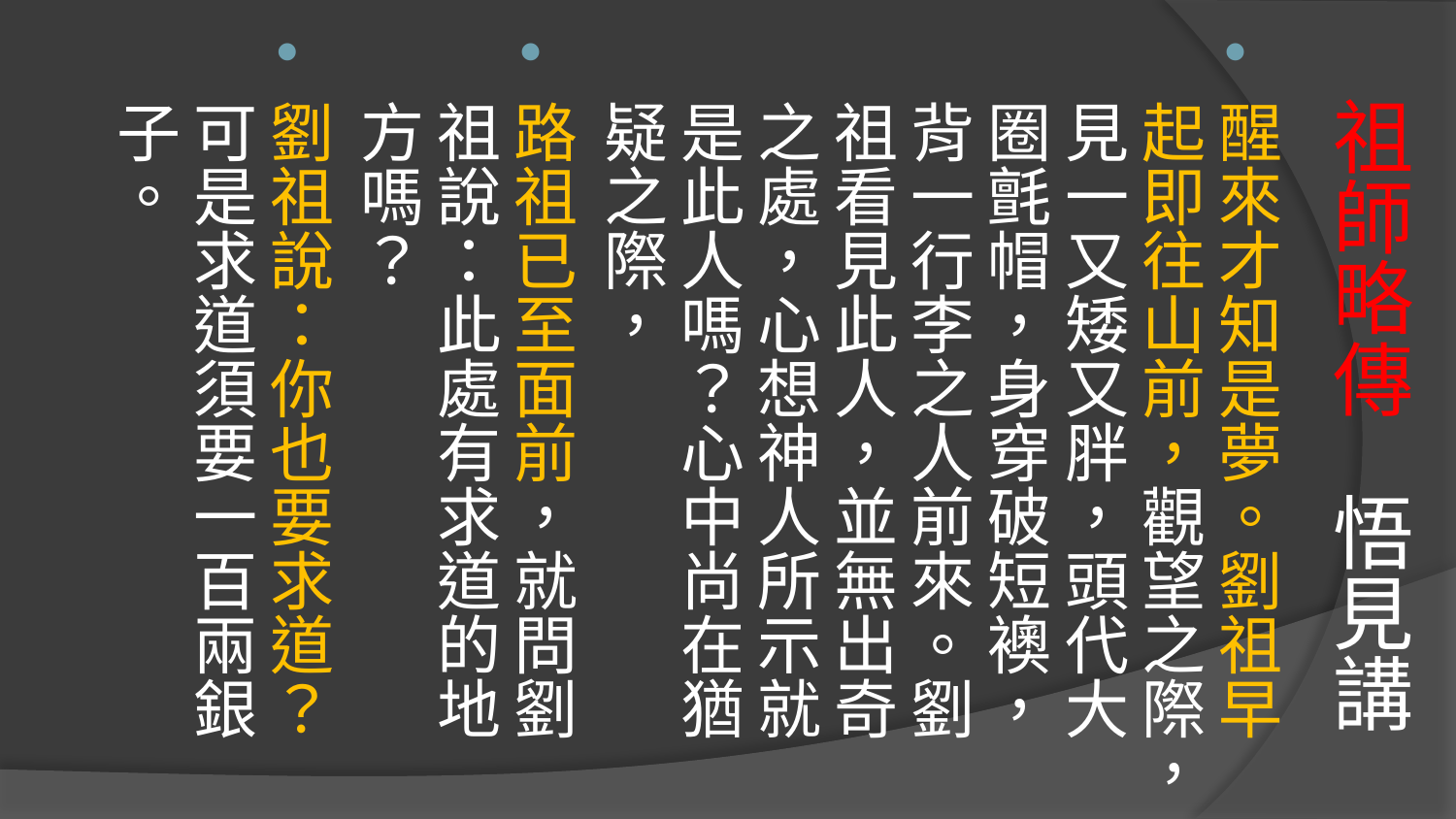

醒來才知是夢。劉祖早起即往山前，觀望之際，見一又矮又胖，頭代大圈氈帽，身穿破短襖，背一行李之人前來。劉祖看見此人，並無出奇之處，心想神人所示就是此人嗎？心中尚在猶疑之際，
路祖已至面前，就問劉祖說：此處有求道的地方嗎？
劉祖說：你也要求道？可是求道須要一百兩銀子。

# 祖師略傳    悟見講